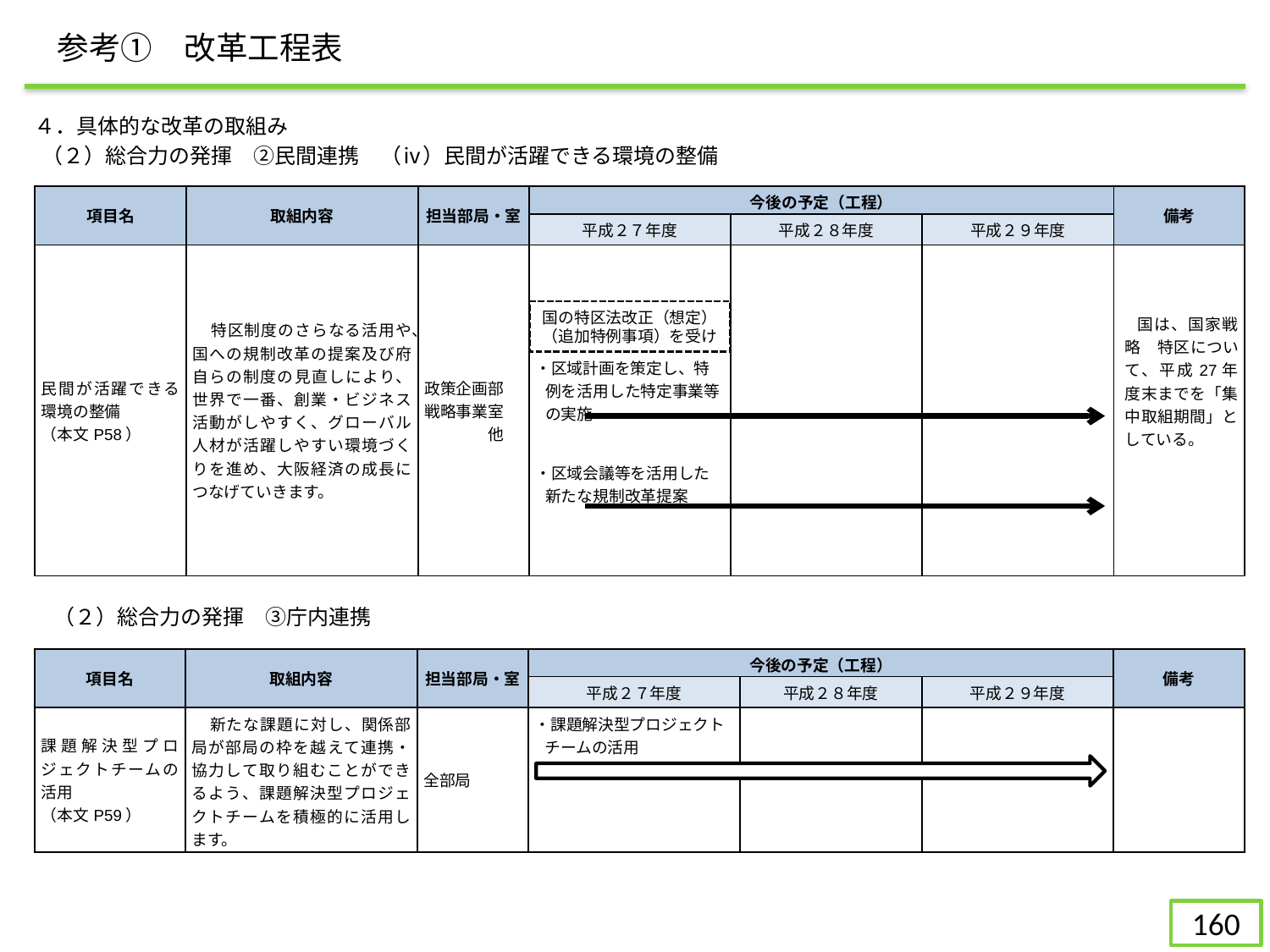

参考①　改革工程表
４．具体的な改革の取組み
（２）総合力の発揮　②民間連携　（ⅳ）民間が活躍できる環境の整備
| 項目名 | 取組内容 | 担当部局・室 | 今後の予定（工程） |  |  | 備考 |
| --- | --- | --- | --- | --- | --- | --- |
|  |  |  | 平成２７年度 | 平成２８年度 | 平成２９年度 |  |
| 民間が活躍できる環境の整備 （本文P58） | 特区制度のさらなる活用や、国への規制改革の提案及び府自らの制度の見直しにより、世界で一番、創業・ビジネス活動がしやすく、グローバル人材が活躍しやすい環境づくりを進め、大阪経済の成長につなげていきます。 | 政策企画部 戦略事業室 　　　　他 | ・区域計画を策定し、特例を活用した特定事業等の実施 ・区域会議等を活用した新たな規制改革提案 |  |  | 国は、国家戦略　特区について、平成27年度末までを「集中取組期間」としている。 |
国の特区法改正（想定）
（追加特例事項）を受け
（２）総合力の発揮　③庁内連携
| 項目名 | 取組内容 | 担当部局・室 | 今後の予定（工程） |  |  | 備考 |
| --- | --- | --- | --- | --- | --- | --- |
|  |  |  | 平成２７年度 | 平成２８年度 | 平成２９年度 |  |
| 課題解決型プロジェクトチームの活用 （本文P59） | 新たな課題に対し、関係部局が部局の枠を越えて連携・協力して取り組むことができるよう、課題解決型プロジェクトチームを積極的に活用します。 | 全部局 | ・課題解決型プロジェクトチームの活用 |  |  |  |

160